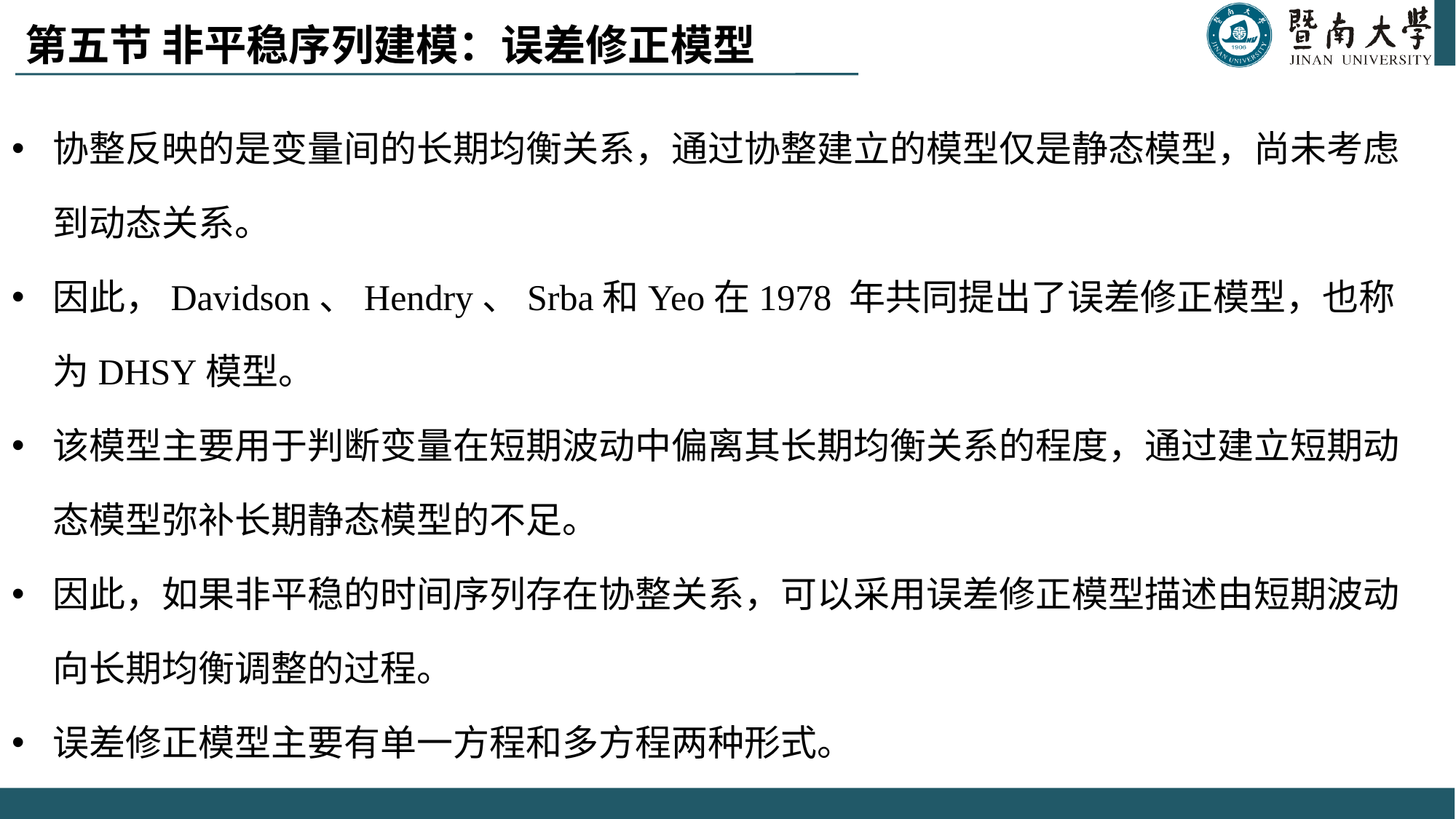

# 第五节 非平稳序列建模：误差修正模型
协整反映的是变量间的长期均衡关系，通过协整建立的模型仅是静态模型，尚未考虑到动态关系。
因此，Davidson、Hendry、Srba和Yeo在1978 年共同提出了误差修正模型，也称为DHSY模型。
该模型主要用于判断变量在短期波动中偏离其长期均衡关系的程度，通过建立短期动态模型弥补长期静态模型的不足。
因此，如果非平稳的时间序列存在协整关系，可以采用误差修正模型描述由短期波动向长期均衡调整的过程。
误差修正模型主要有单一方程和多方程两种形式。